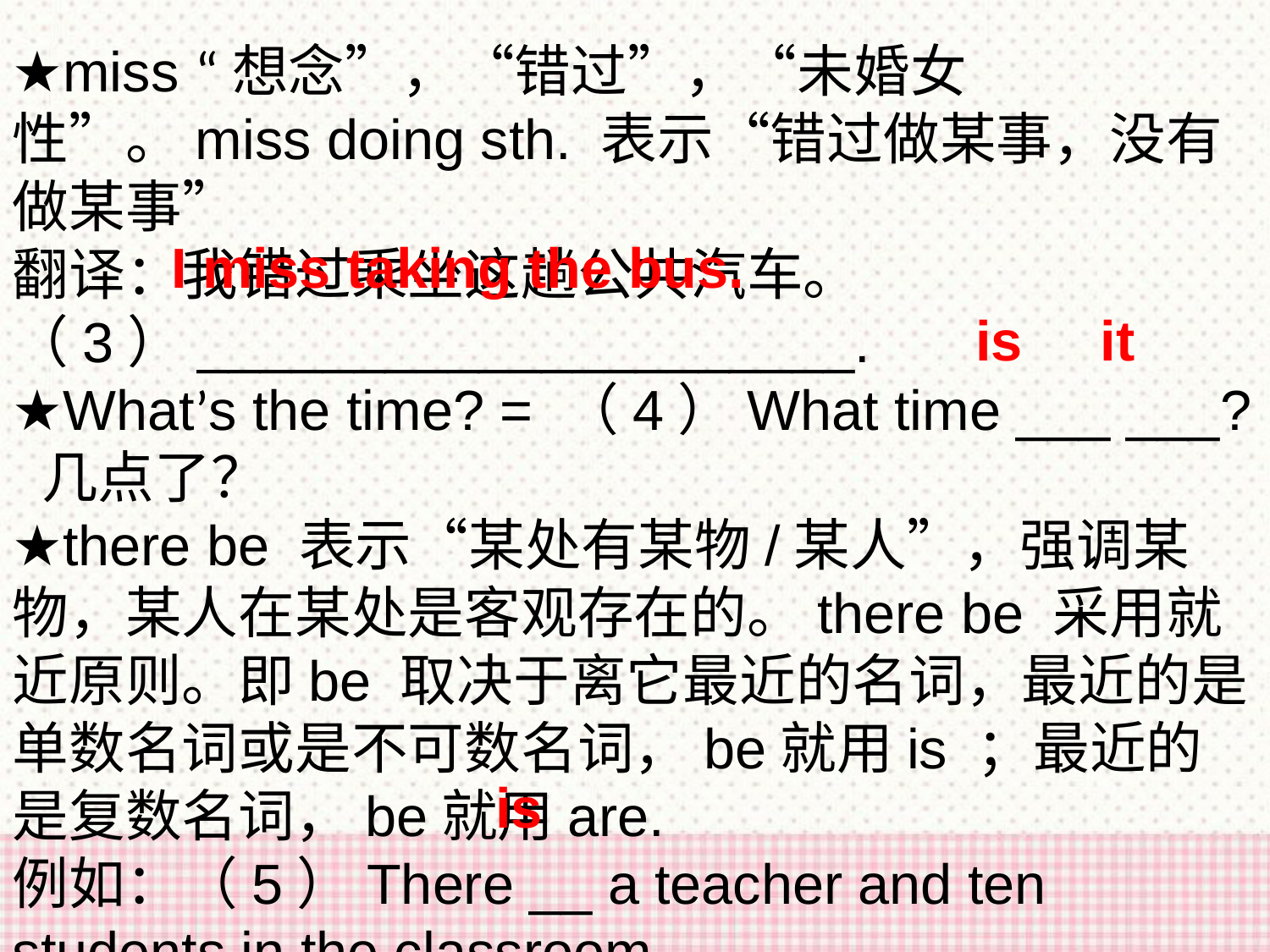

★miss “想念”，“错过”，“未婚女性”。miss doing sth. 表示“错过做某事，没有做某事”
翻译：我错过乘坐这趟公共汽车。
（3）_____________________.
★What’s the time? = （4）What time ___ ___?  几点了？
★there be 表示“某处有某物/某人”，强调某物，某人在某处是客观存在的。there be 采用就近原则。即be 取决于离它最近的名词，最近的是单数名词或是不可数名词，be就用is ；最近的是复数名词，be就用are.
例如：（5）There __ a teacher and ten students in the classroom.
I miss taking the bus.
is     it
is